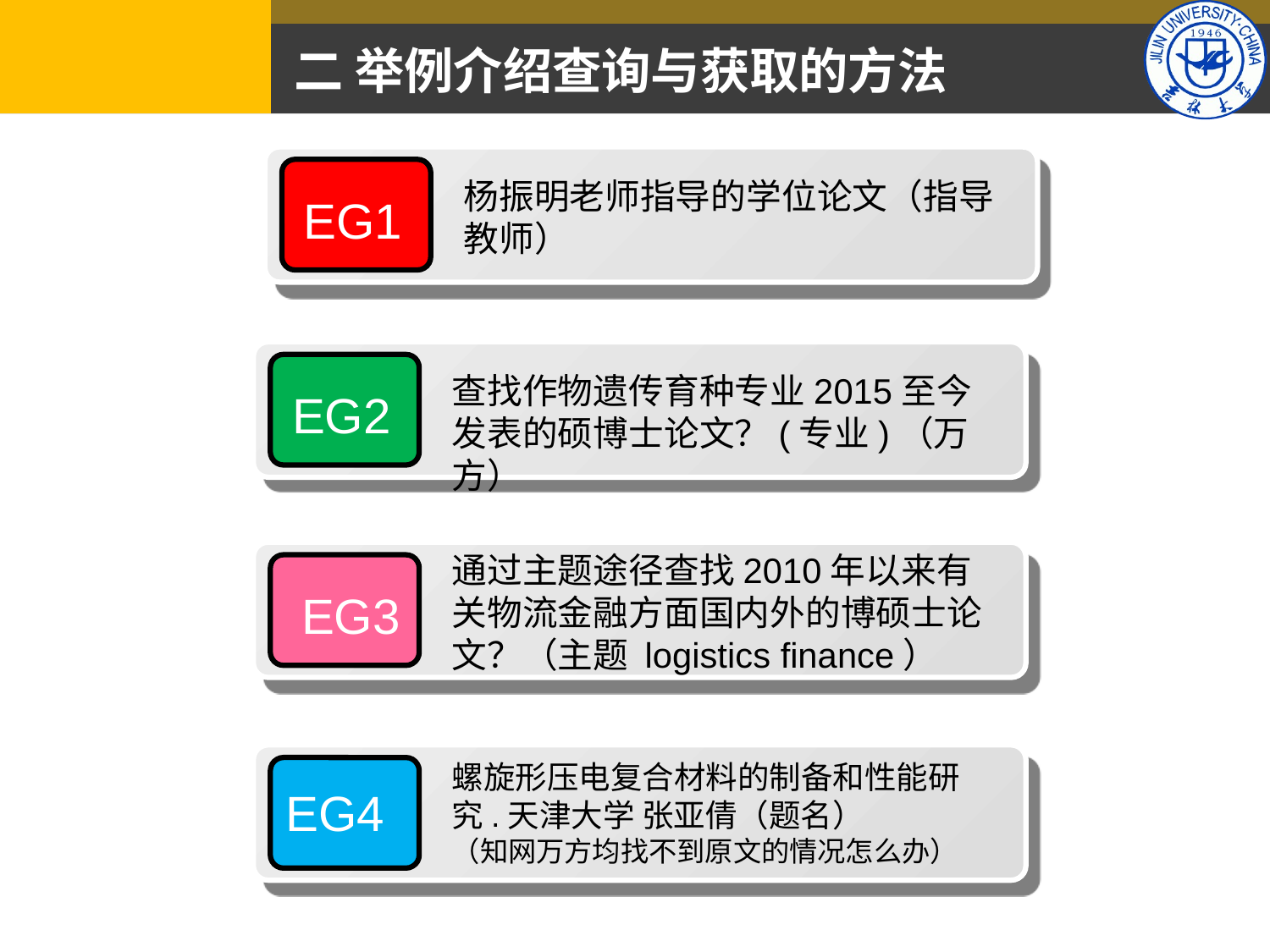

# 二 举例介绍查询与获取的方法

杨振明老师指导的学位论文（指导教师）

EG1

查找作物遗传育种专业2015至今发表的硕博士论文？(专业)（万方）
EG2

通过主题途径查找2010年以来有关物流金融方面国内外的博硕士论文？（主题 logistics finance）

EG3

螺旋形压电复合材料的制备和性能研究.天津大学 张亚倩（题名）
（知网万方均找不到原文的情况怎么办）

EG4